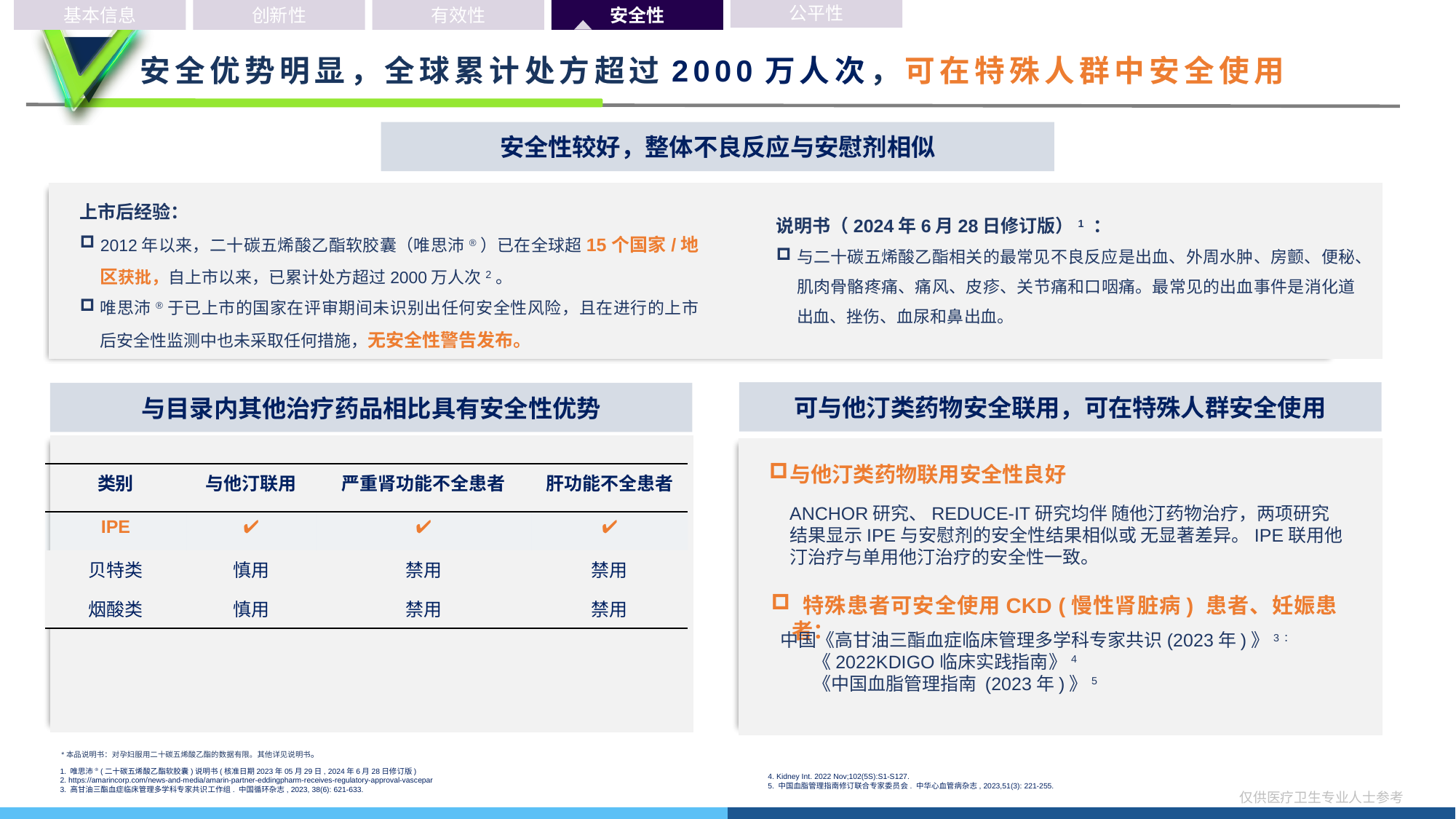

公平性
基本信息
创新性
有效性
安全性

# 安全优势明显，全球累计处方超过2000万人次，可在特殊人群中安全使用
安全性较好，整体不良反应与安慰剂相似

上市后经验：
2012年以来，二十碳五烯酸乙酯软胶囊（唯思沛®）已在全球超15个国家/地区获批，自上市以来，已累计处方超过2000万人次2。
唯思沛®于已上市的国家在评审期间未识别出任何安全性风险，且在进行的上市后安全性监测中也未采取任何措施，无安全性警告发布。

说明书（2024年6月28日修订版）1 ：
与二十碳五烯酸乙酯相关的最常见不良反应是出血、外周水肿、房颤、便秘、肌肉骨骼疼痛、痛风、皮疹、关节痛和口咽痛。最常见的出血事件是消化道出血、挫伤、血尿和鼻出血。

可与他汀类药物安全联用，可在特殊人群安全使用
与目录内其他治疗药品相比具有安全性优势

与他汀类药物联用安全性良好
| 类别 | 与他汀联用 | 严重肾功能不全患者 | 肝功能不全患者 |
| --- | --- | --- | --- |
| IPE | ✔ | ✔ | ✔ |
| 贝特类 | 慎用 | 禁用 | 禁用 |
| 烟酸类 | 慎用 | 禁用 | 禁用 |
ANCHOR研究、REDUCE-IT研究均伴 随他汀药物治疗，两项研究结果显示IPE与安慰剂的安全性结果相似或 无显著差异。IPE联用他汀治疗与单用他汀治疗的安全性一致。

 特殊患者可安全使用CKD (慢性肾脏病) 患者、妊娠患者：

中国《高甘油三酯血症临床管理多学科专家共识(2023年)》3：
       《2022KDIGO临床实践指南》4
       《中国血脂管理指南 (2023年)》5
*本品说明书：对孕妇服用二十碳五烯酸乙酯的数据有限。其他详见说明书。
1. 唯思沛® (二十碳五烯酸乙酯软胶囊)说明书(核准日期2023年05月29日, 2024年6月28日修订版)
2. https://amarincorp.com/news-and-media/amarin-partner-eddingpharm-receives-regulatory-approval-vascepar
3. 高甘油三酯血症临床管理多学科专家共识工作组. 中国循环杂志, 2023, 38(6): 621-633.
4. Kidney Int. 2022 Nov;102(5S):S1-S127.
5. 中国血脂管理指南修订联合专家委员会. 中华心血管病杂志, 2023,51(3): 221-255.